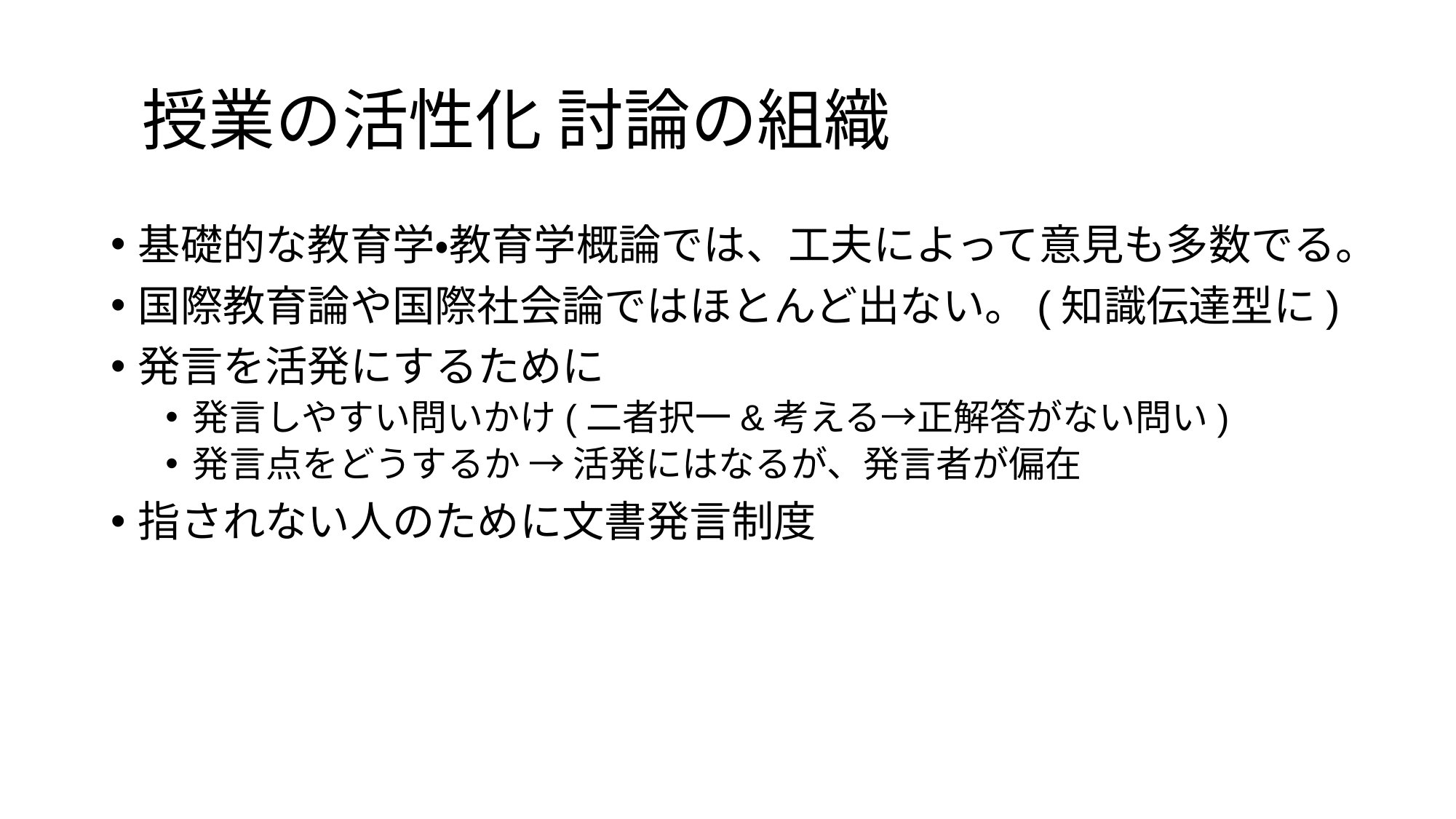

# 授業の活性化 討論の組織
基礎的な教育学・教育学概論では、工夫によって意見も多数でる。
国際教育論や国際社会論ではほとんど出ない。(知識伝達型に)
発言を活発にするために
発言しやすい問いかけ(二者択一&考える→正解答がない問い)
発言点をどうするか → 活発にはなるが、発言者が偏在
指されない人のために文書発言制度